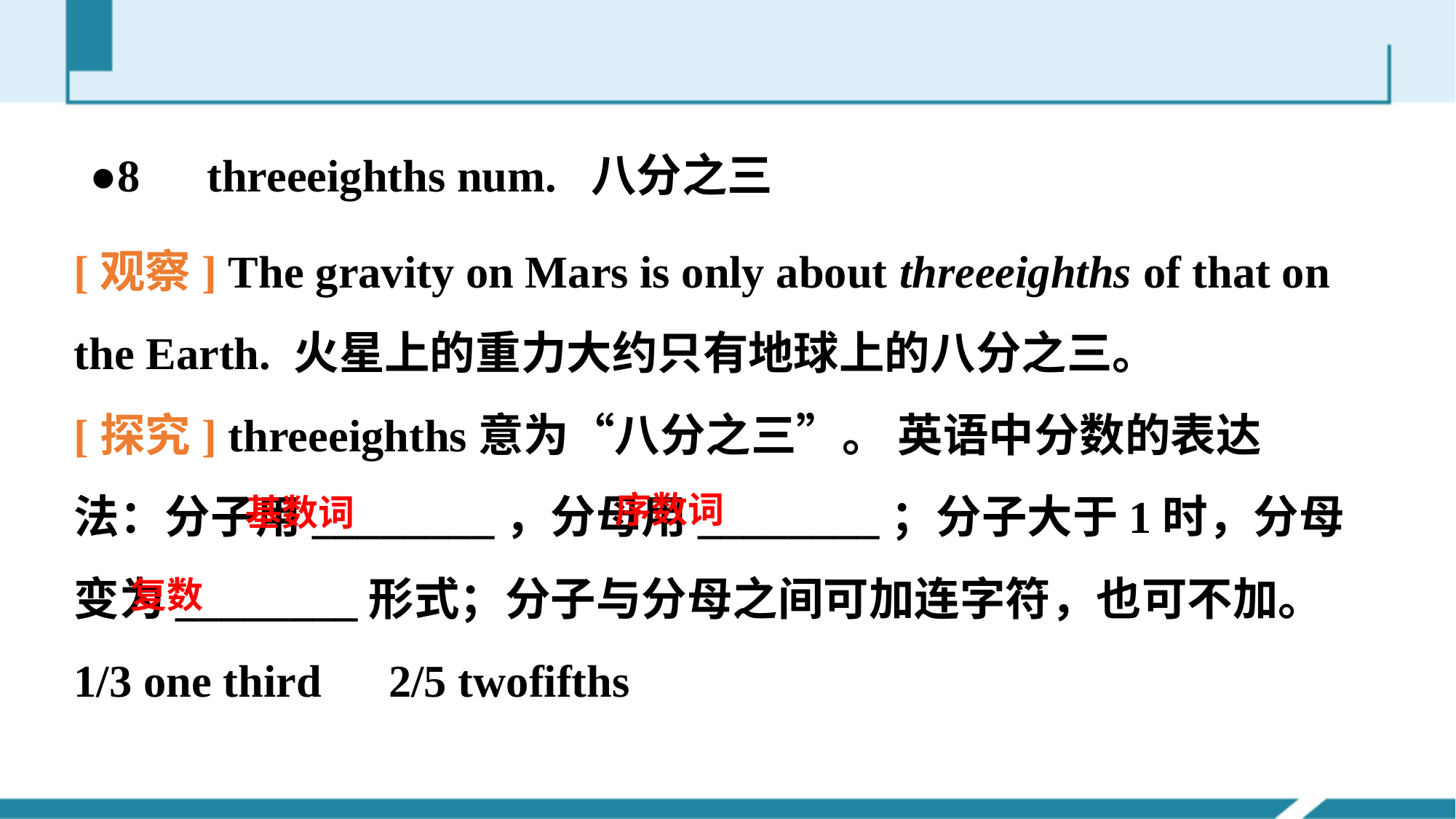

●8　three­eighths num.  八分之三
[观察] The gravity on Mars is only about three­eighths of that on the Earth. 火星上的重力大约只有地球上的八分之三。
[探究] three­eighths意为“八分之三”。 英语中分数的表达法：分子用________，分母用________；分子大于1时，分母变为________形式；分子与分母之间可加连字符，也可不加。
1/3 one third　2/5 two­fifths
序数词
基数词
复数